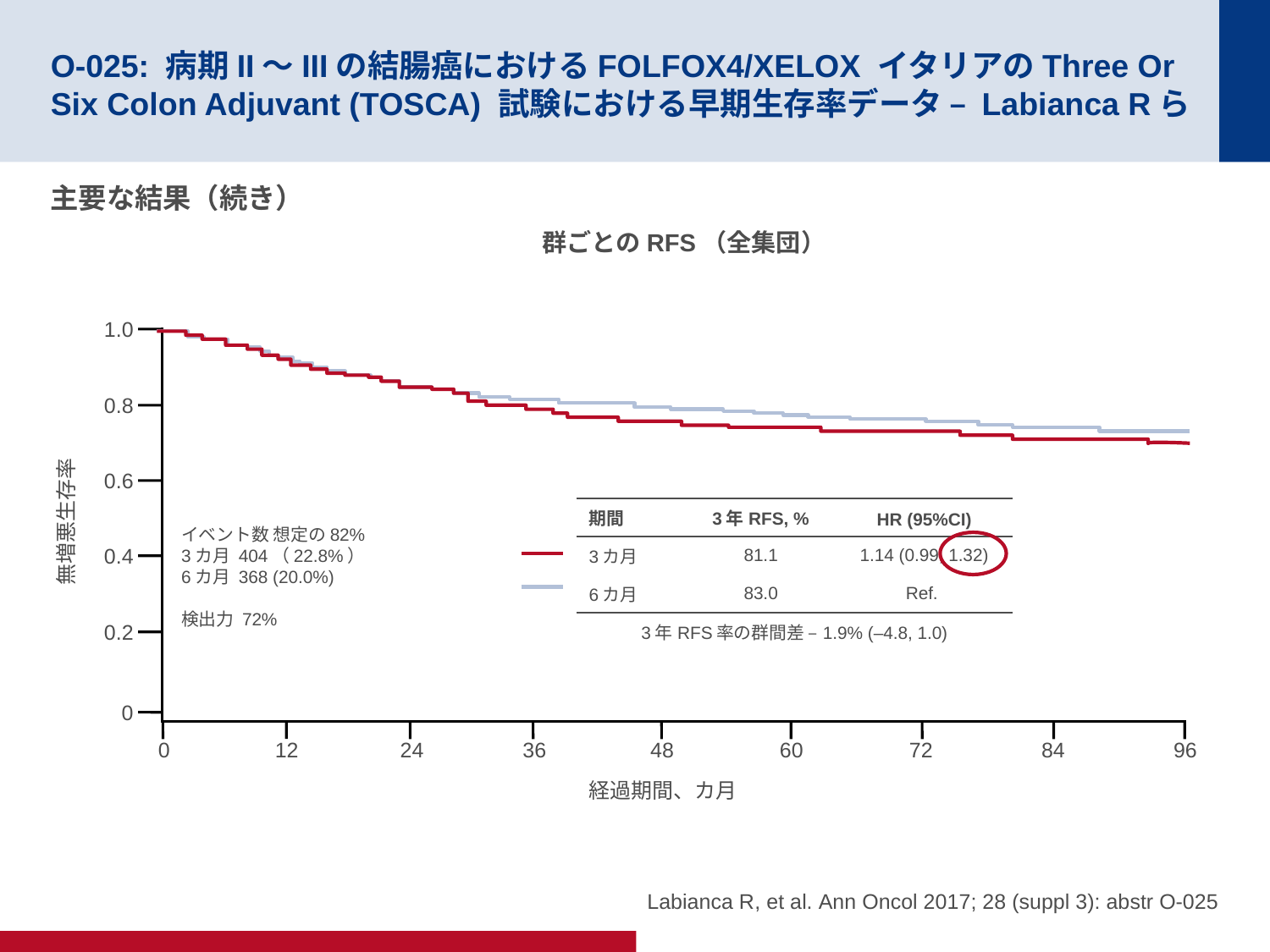

# O-025: 病期II～IIIの結腸癌におけるFOLFOX4/XELOX イタリアのThree Or Six Colon Adjuvant (TOSCA) 試験における早期生存率データ – Labianca Rら
主要な結果（続き）
群ごとのRFS（全集団）
1.0

0.8

0.6

無増悪生存率
イベント数 想定の82%
3カ月 404（22.8%）
6カ月 368 (20.0%)

検出力 72%

0.4

0.2

0

12

0

24

36

48

60

72

84

96

経過期間、カ月
| 期間 | 3年RFS, % | HR (95%CI) |
| --- | --- | --- |
| 3カ月 | 81.1 | 1.14 (0.99, 1.32) |
| 6カ月 | 83.0 | Ref. |
| 3年RFS率の群間差 –1.9% (–4.8, 1.0) |  |  |
Labianca R, et al. Ann Oncol 2017; 28 (suppl 3): abstr O-025